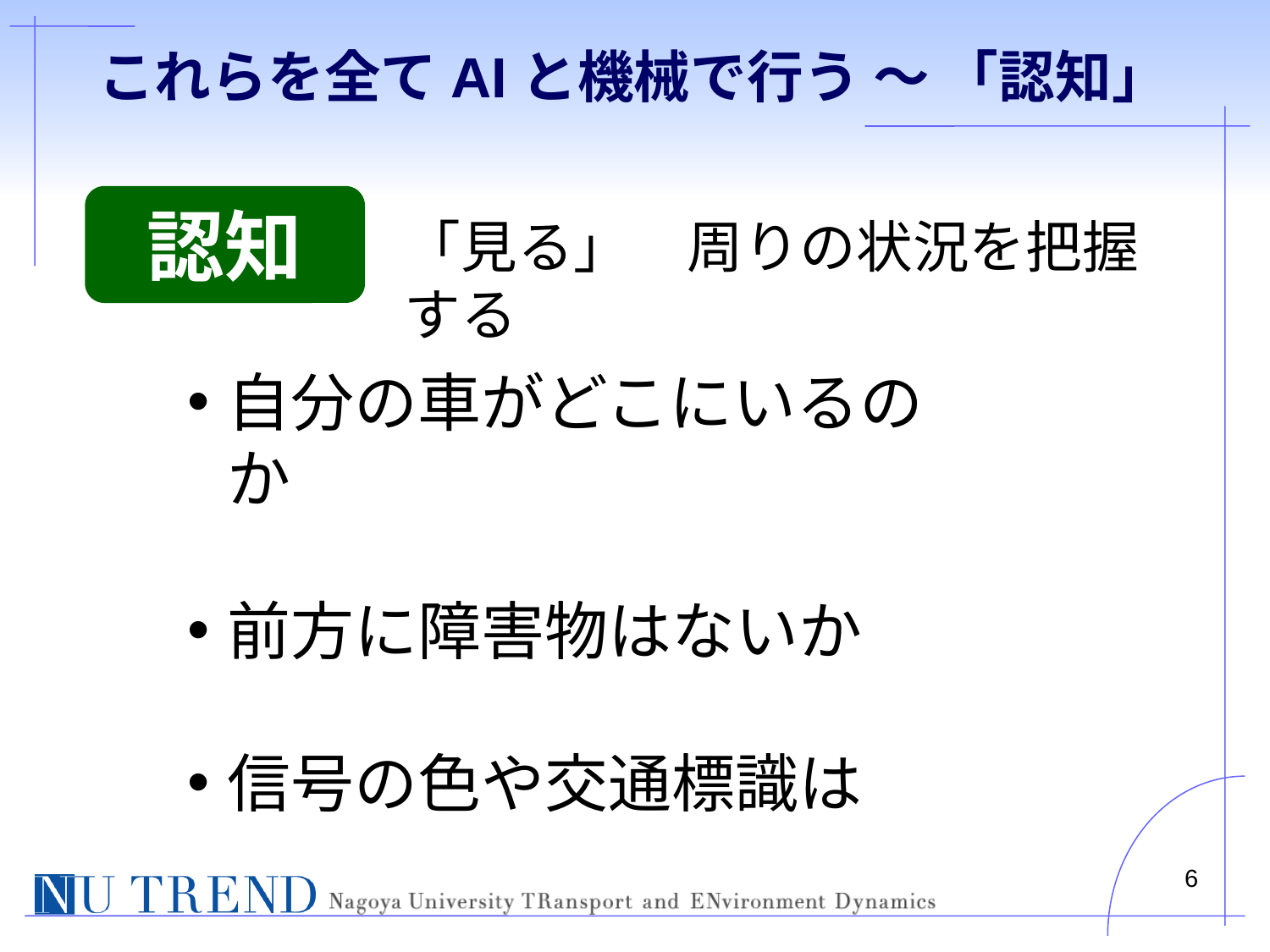

# これらを全てAIと機械で行う ～ 「認知」
認知
「見る」　周りの状況を把握する
自分の車がどこにいるのか

前方に障害物はないか

信号の色や交通標識は
6